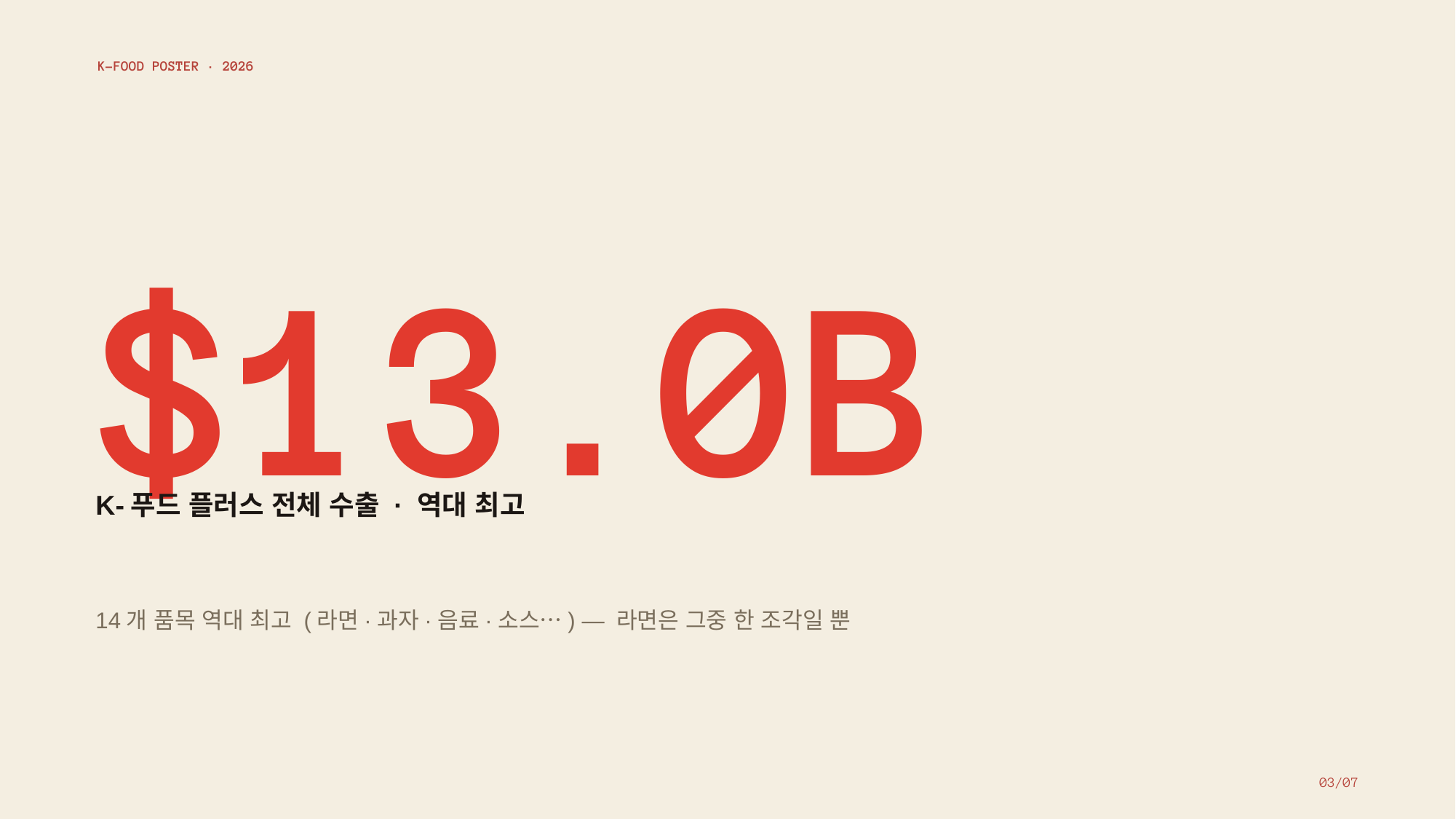

K-FOOD POSTER · 2026
$13.0B
K-푸드 플러스 전체 수출 · 역대 최고
14개 품목 역대 최고 (라면·과자·음료·소스…) — 라면은 그중 한 조각일 뿐
03/07